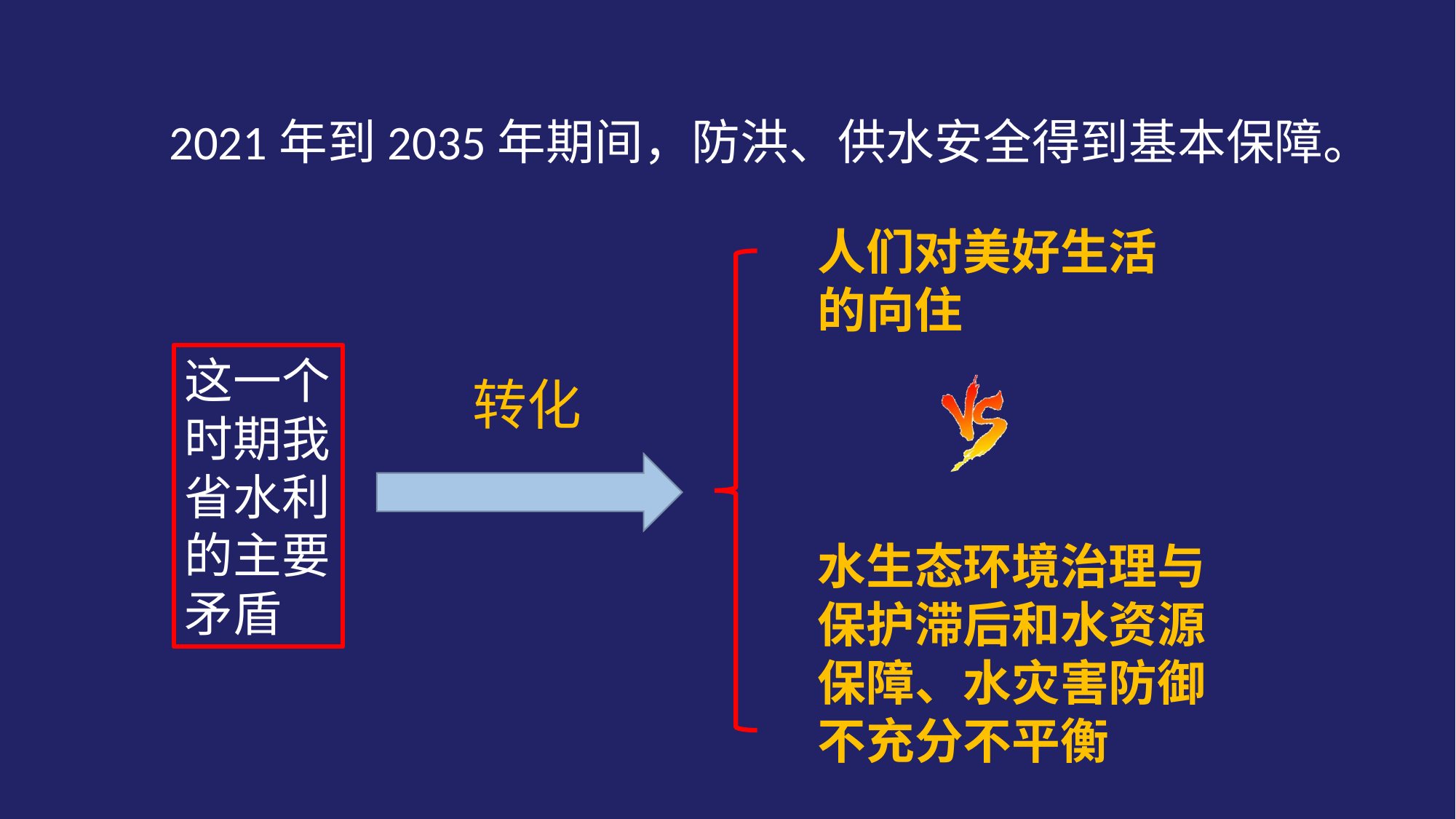

2021年到2035年期间，防洪、供水安全得到基本保障。
人们对美好生活的向住

这一个时期我省水利的主要矛盾
转化

水生态环境治理与保护滞后和水资源保障、水灾害防御不充分不平衡